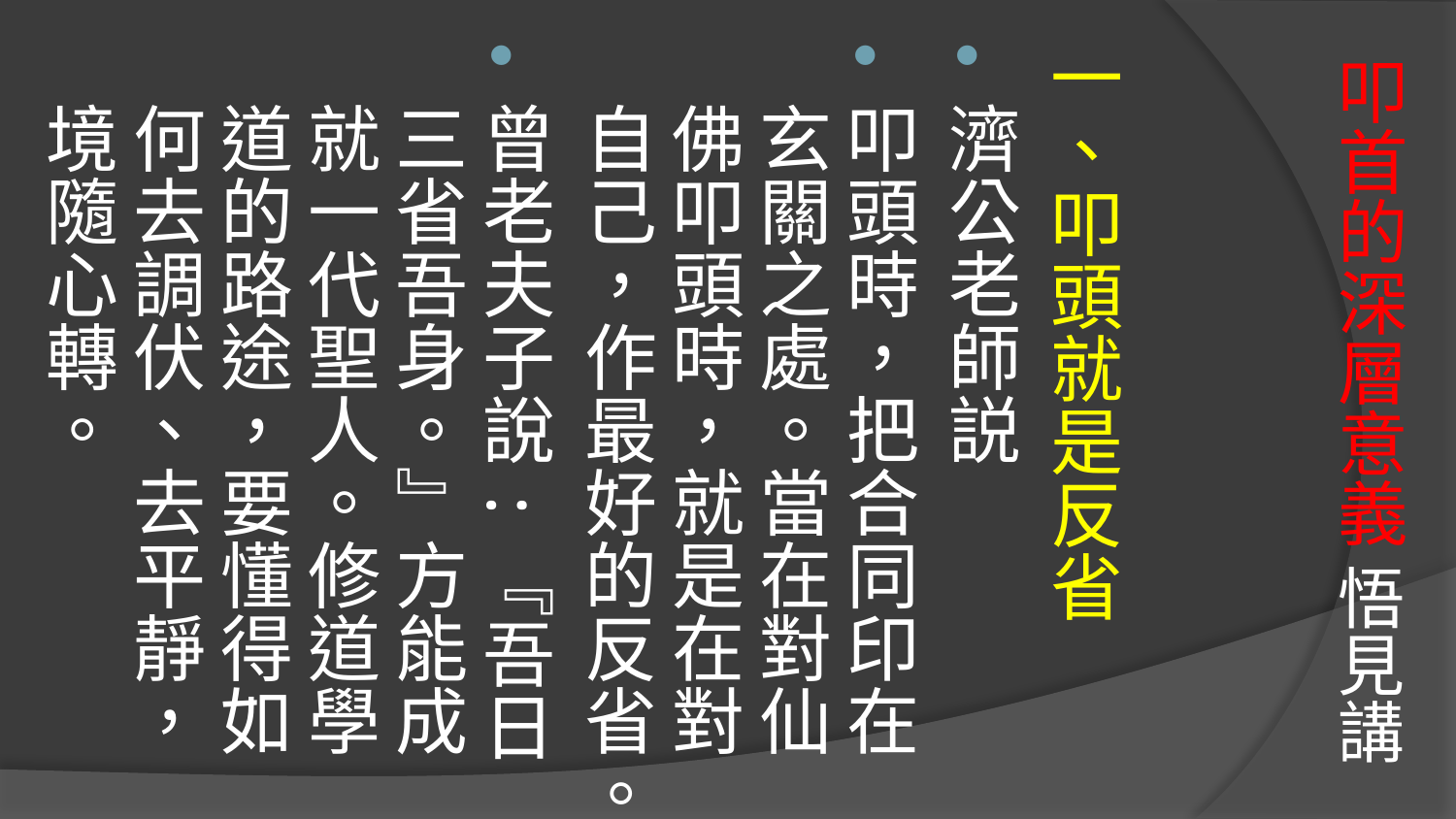

一、叩頭就是反省
濟公老師説
叩頭時，把合同印在玄關之處。當在對仙佛叩頭時，就是在對自己，作最好的反省。
曾老夫子說:『吾日三省吾身。』方能成就一代聖人。修道學道的路途，要懂得如何去調伏、去平靜，境隨心轉。
# 叩首的深層意義 悟見講